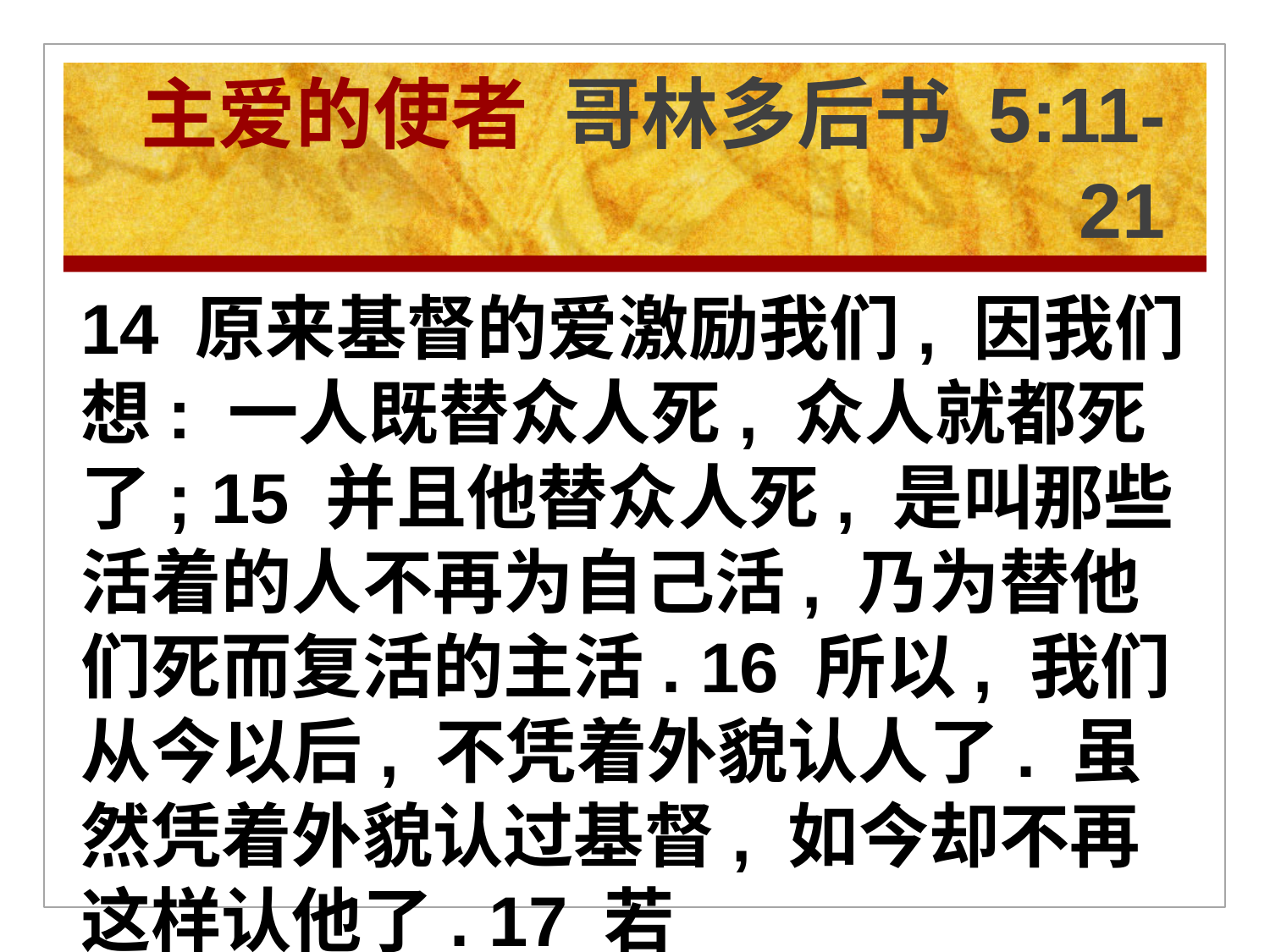

# 主爱的使者  哥林多后书 5:11-21
14 原来基督的爱激励我们, 因我们想: 一人既替众人死, 众人就都死了; 15 并且他替众人死, 是叫那些活着的人不再为自己活, 乃为替他们死而复活的主活. 16 所以, 我们从今以后, 不凭着外貌认人了. 虽然凭着外貌认过基督, 如今却不再这样认他了. 17 若